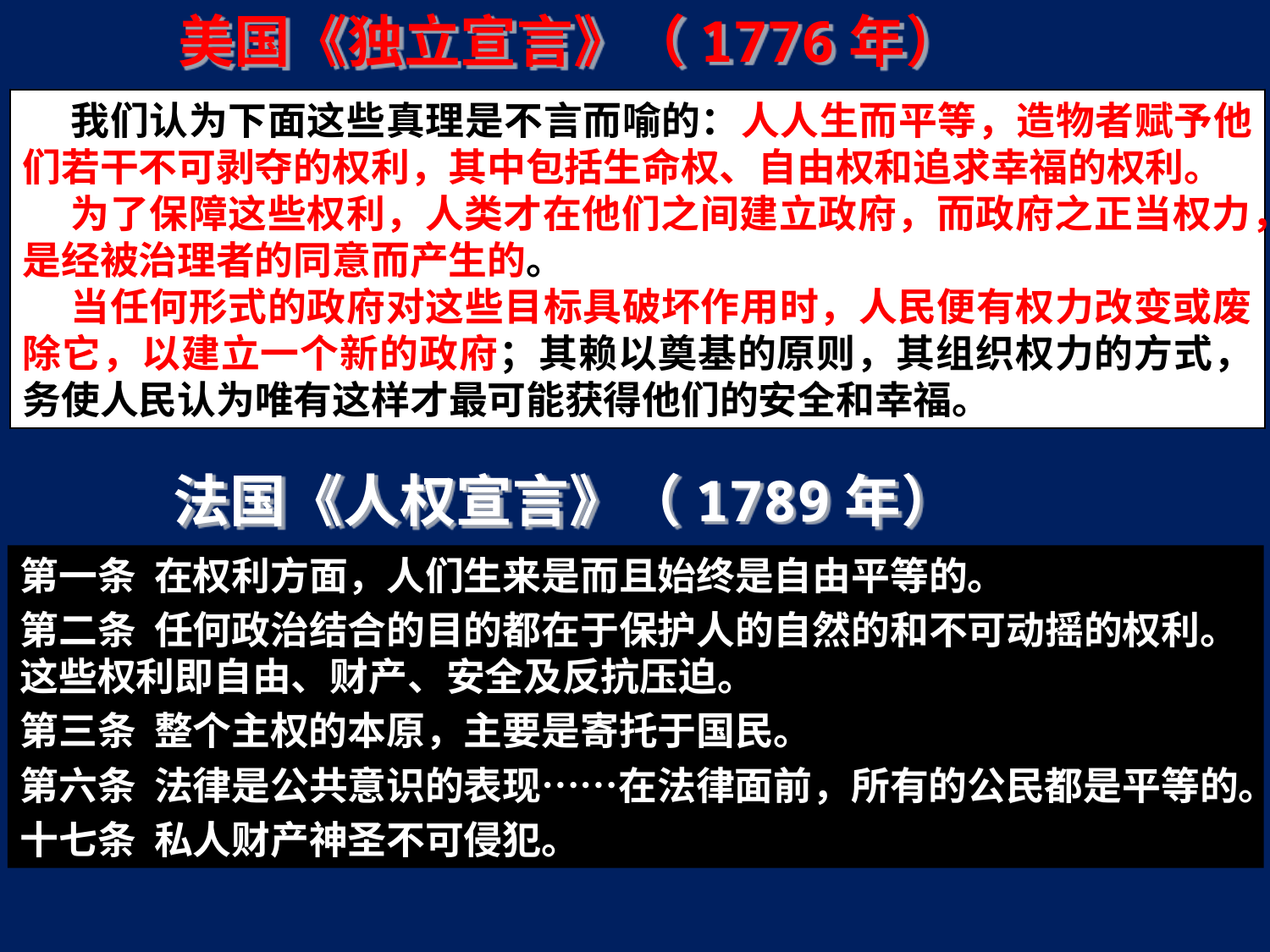

美国《独立宣言》（1776年）
    我们认为下面这些真理是不言而喻的：人人生而平等，造物者赋予他们若干不可剥夺的权利，其中包括生命权、自由权和追求幸福的权利。
    为了保障这些权利，人类才在他们之间建立政府，而政府之正当权力，是经被治理者的同意而产生的。
    当任何形式的政府对这些目标具破坏作用时，人民便有权力改变或废除它，以建立一个新的政府；其赖以奠基的原则，其组织权力的方式，务使人民认为唯有这样才最可能获得他们的安全和幸福。
法国《人权宣言》（1789年）
第一条  在权利方面，人们生来是而且始终是自由平等的。
第二条  任何政治结合的目的都在于保护人的自然的和不可动摇的权利。这些权利即自由、财产、安全及反抗压迫。
第三条  整个主权的本原，主要是寄托于国民。
第六条  法律是公共意识的表现……在法律面前，所有的公民都是平等的。
十七条  私人财产神圣不可侵犯。